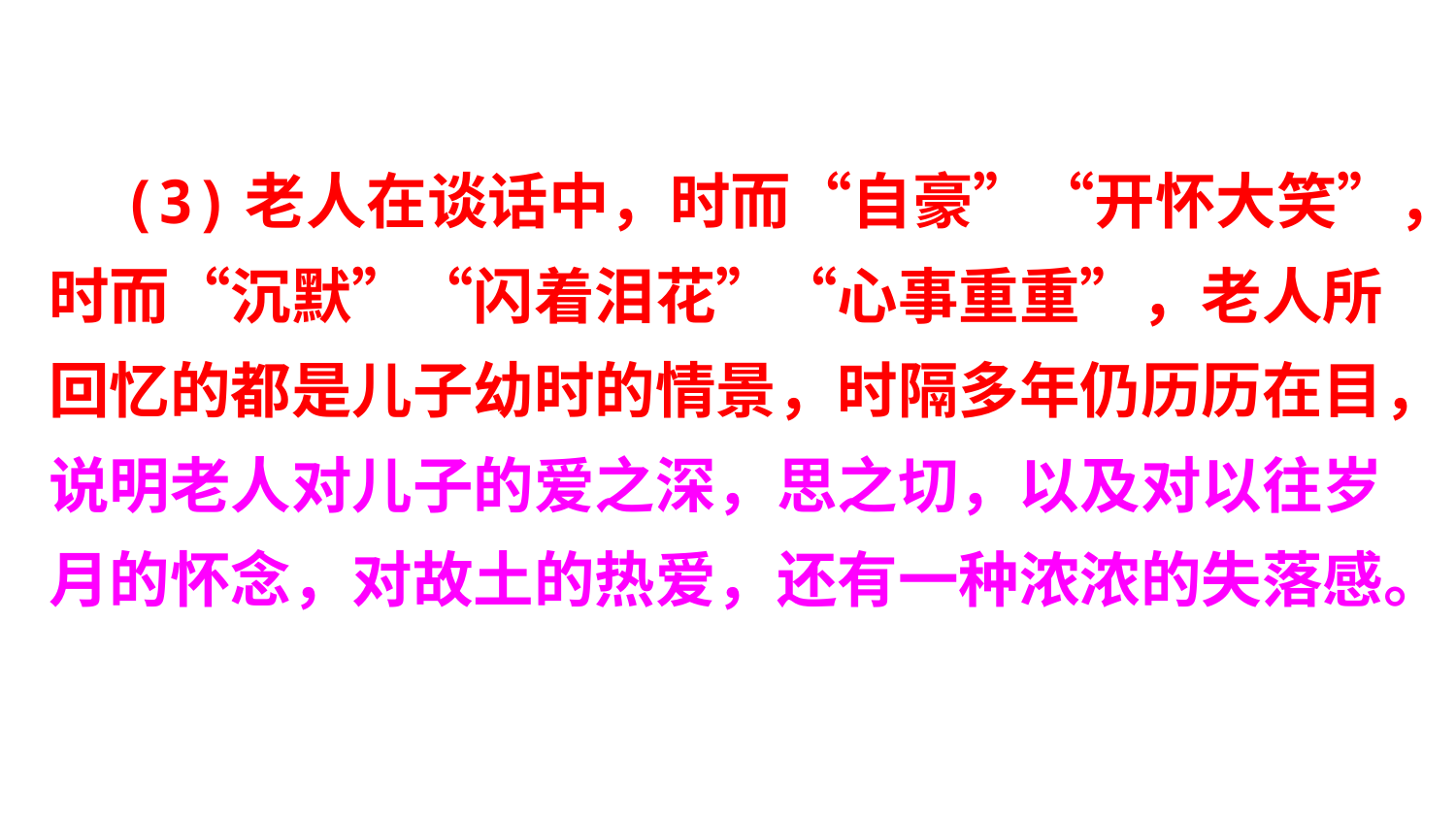

(3)老人在谈话中，时而“自豪”“开怀大笑”，时而“沉默”“闪着泪花”“心事重重”，老人所回忆的都是儿子幼时的情景，时隔多年仍历历在目，说明老人对儿子的爱之深，思之切，以及对以往岁月的怀念，对故土的热爱，还有一种浓浓的失落感。